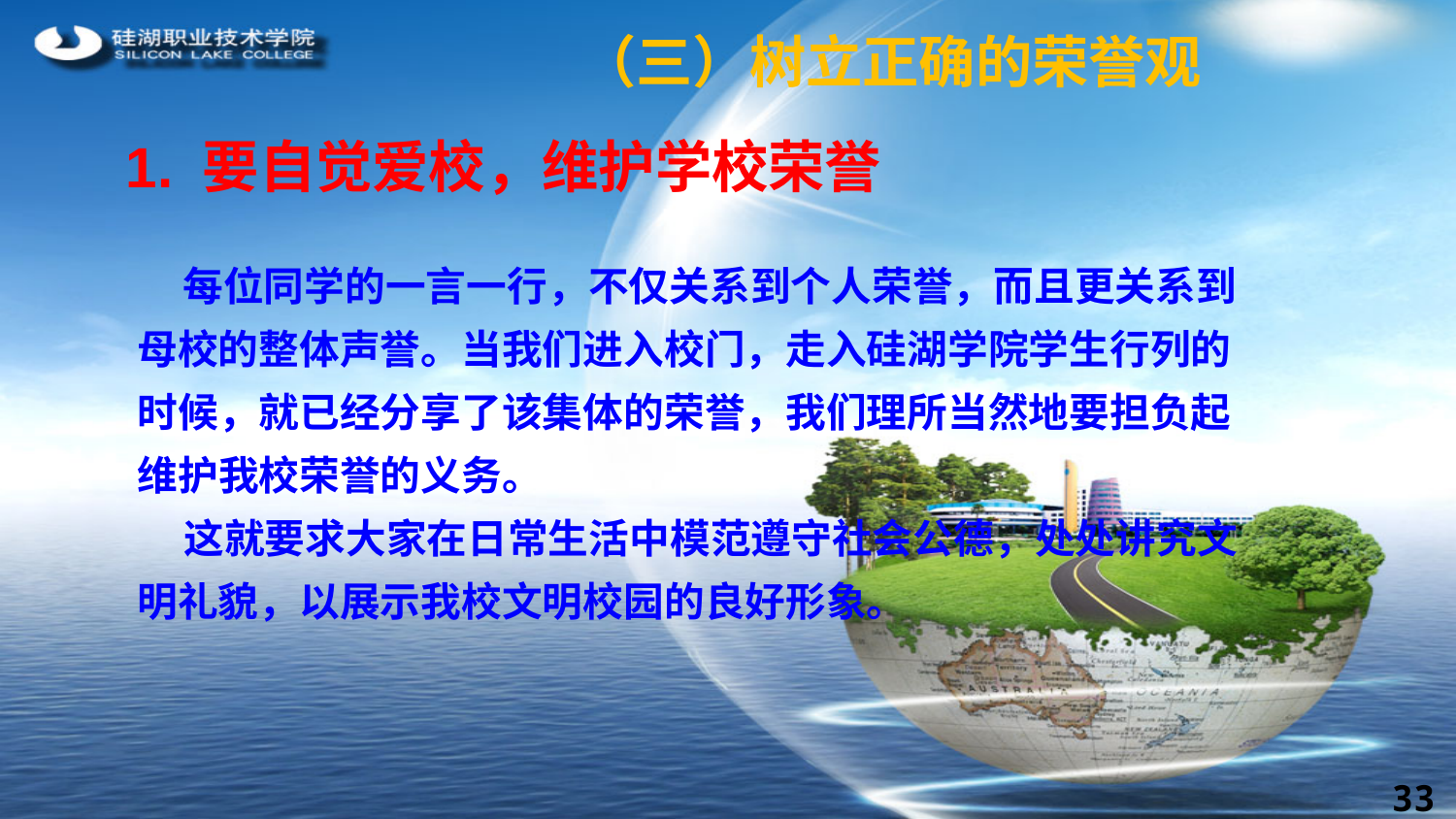

# （三）树立正确的荣誉观

1. 要自觉爱校，维护学校荣誉
    每位同学的一言一行，不仅关系到个人荣誉，而且更关系到母校的整体声誉。当我们进入校门，走入硅湖学院学生行列的时候，就已经分享了该集体的荣誉，我们理所当然地要担负起维护我校荣誉的义务。
    这就要求大家在日常生活中模范遵守社会公德，处处讲究文明礼貌，以展示我校文明校园的良好形象。
33